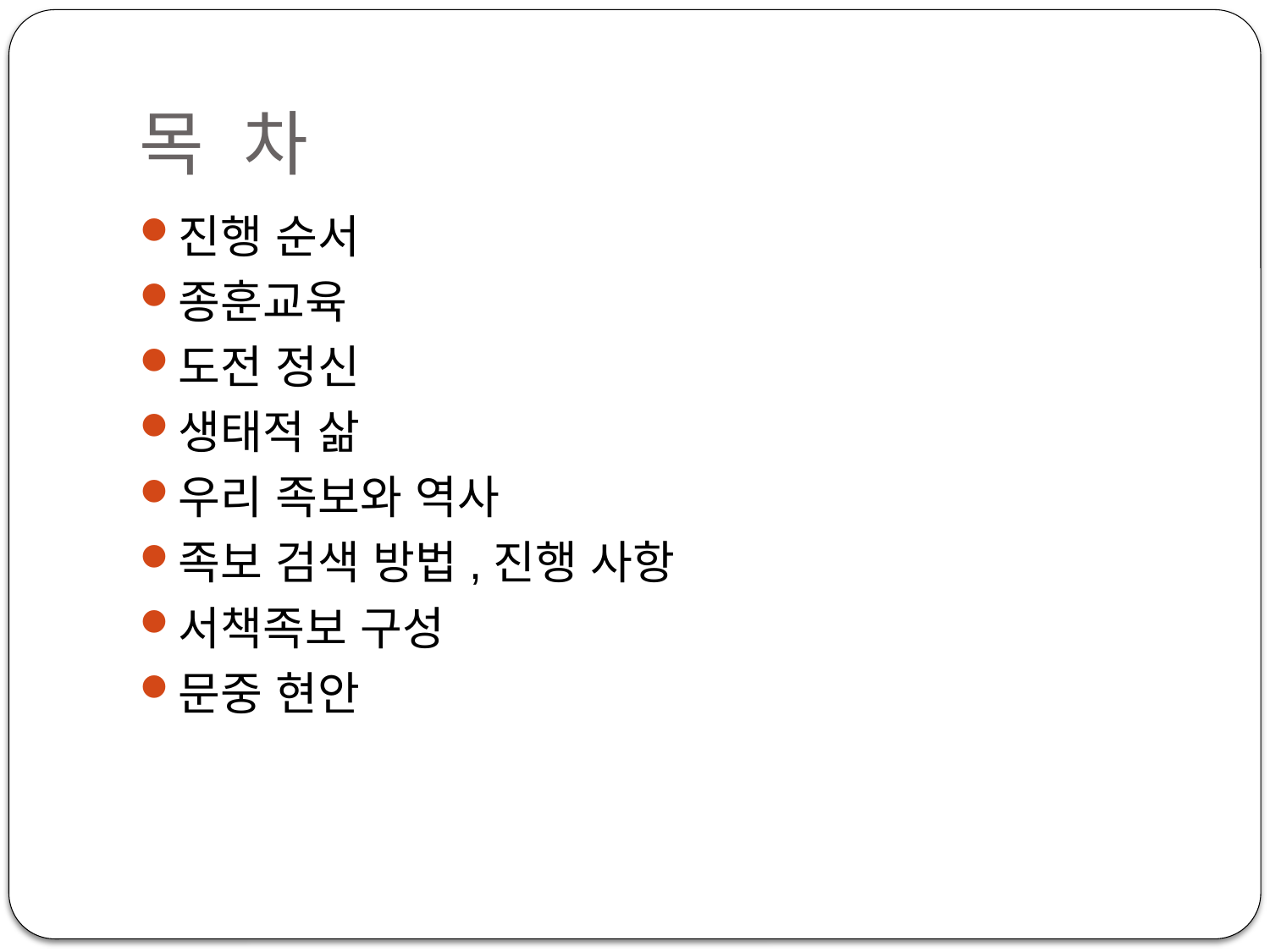

# 목  차
진행 순서
종훈교육
도전 정신
생태적 삶
우리 족보와 역사
족보 검색 방법,진행 사항
서책족보 구성
문중 현안